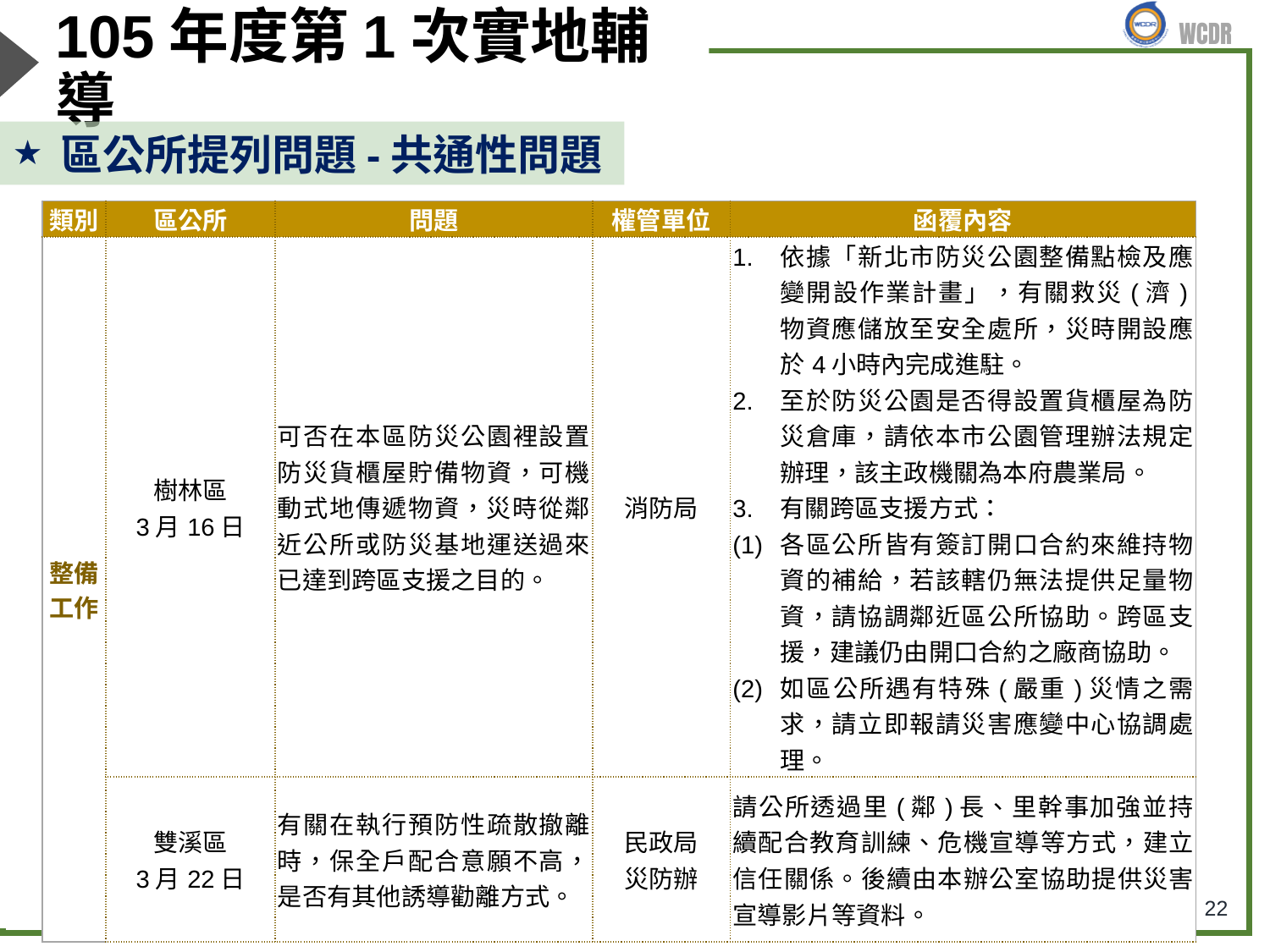

# 105年度第1次實地輔導
區公所提列問題-共通性問題
| 類別 | 區公所 | 問題 | 權管單位 | 函覆內容 |
| --- | --- | --- | --- | --- |
| 整備工作 | 樹林區 3月16日 | 可否在本區防災公園裡設置防災貨櫃屋貯備物資，可機動式地傳遞物資，災時從鄰近公所或防災基地運送過來已達到跨區支援之目的。 | 消防局 | 依據「新北市防災公園整備點檢及應變開設作業計畫」，有關救災(濟)物資應儲放至安全處所，災時開設應於4小時內完成進駐。 至於防災公園是否得設置貨櫃屋為防災倉庫，請依本市公園管理辦法規定辦理，該主政機關為本府農業局。 有關跨區支援方式： 各區公所皆有簽訂開口合約來維持物資的補給，若該轄仍無法提供足量物資，請協調鄰近區公所協助。跨區支援，建議仍由開口合約之廠商協助。 如區公所遇有特殊(嚴重)災情之需求，請立即報請災害應變中心協調處理。 |
|  | 雙溪區 3月22日 | 有關在執行預防性疏散撤離時，保全戶配合意願不高，是否有其他誘導勸離方式。 | 民政局 災防辦 | 請公所透過里(鄰)長、里幹事加強並持續配合教育訓練、危機宣導等方式，建立信任關係。後續由本辦公室協助提供災害宣導影片等資料。 |
22